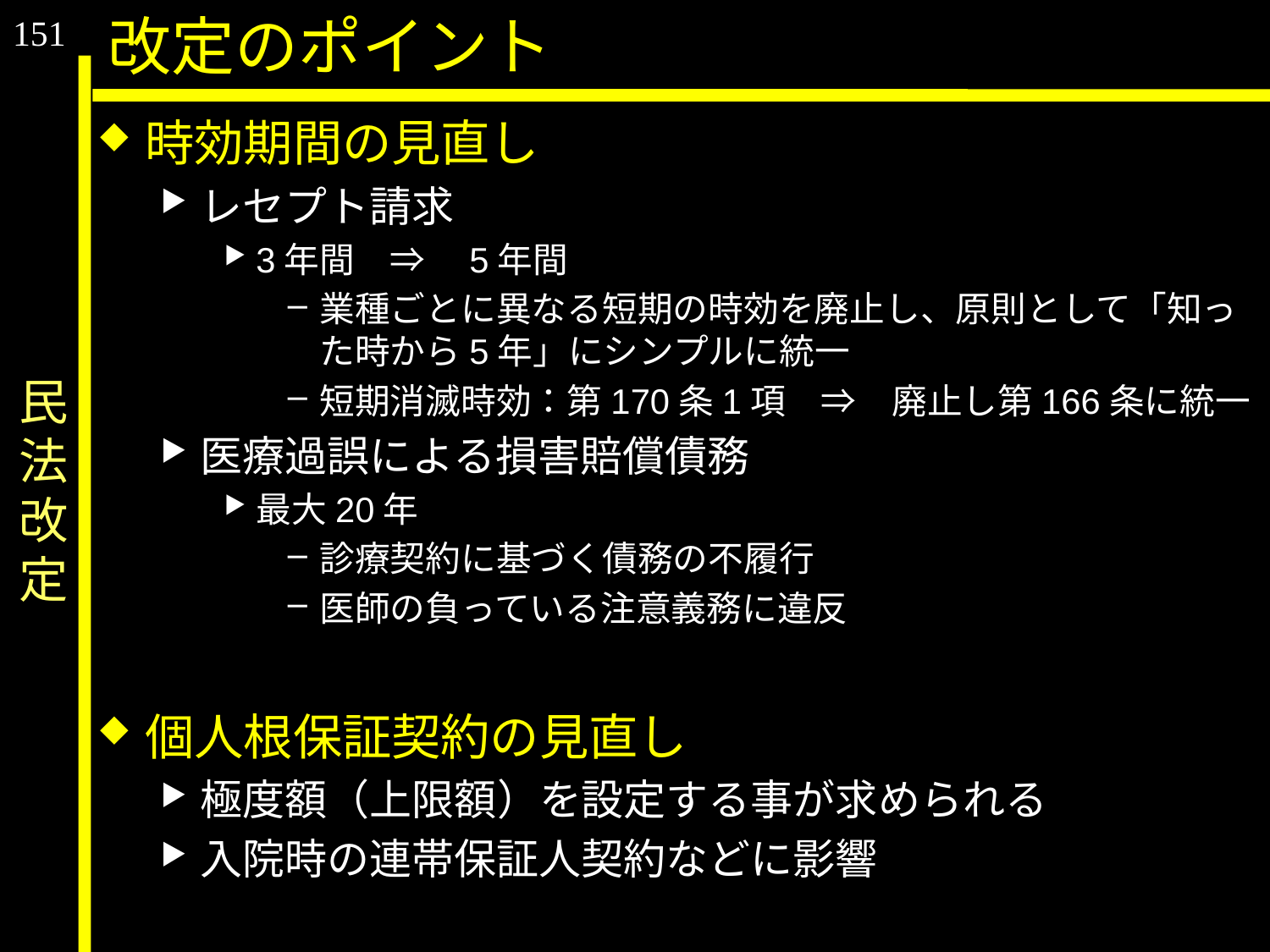

151
改定のポイント

時効期間の見直し
レセプト請求
3年間　⇒　5年間
業種ごとに異なる短期の時効を廃止し、原則として「知った時から5年」にシンプルに統一
短期消滅時効：第170条1項　⇒　廃止し第166条に統一
医療過誤による損害賠償債務
最大20年
診療契約に基づく債務の不履行
医師の負っている注意義務に違反

個人根保証契約の見直し
極度額（上限額）を設定する事が求められる
入院時の連帯保証人契約などに影響
民法改定